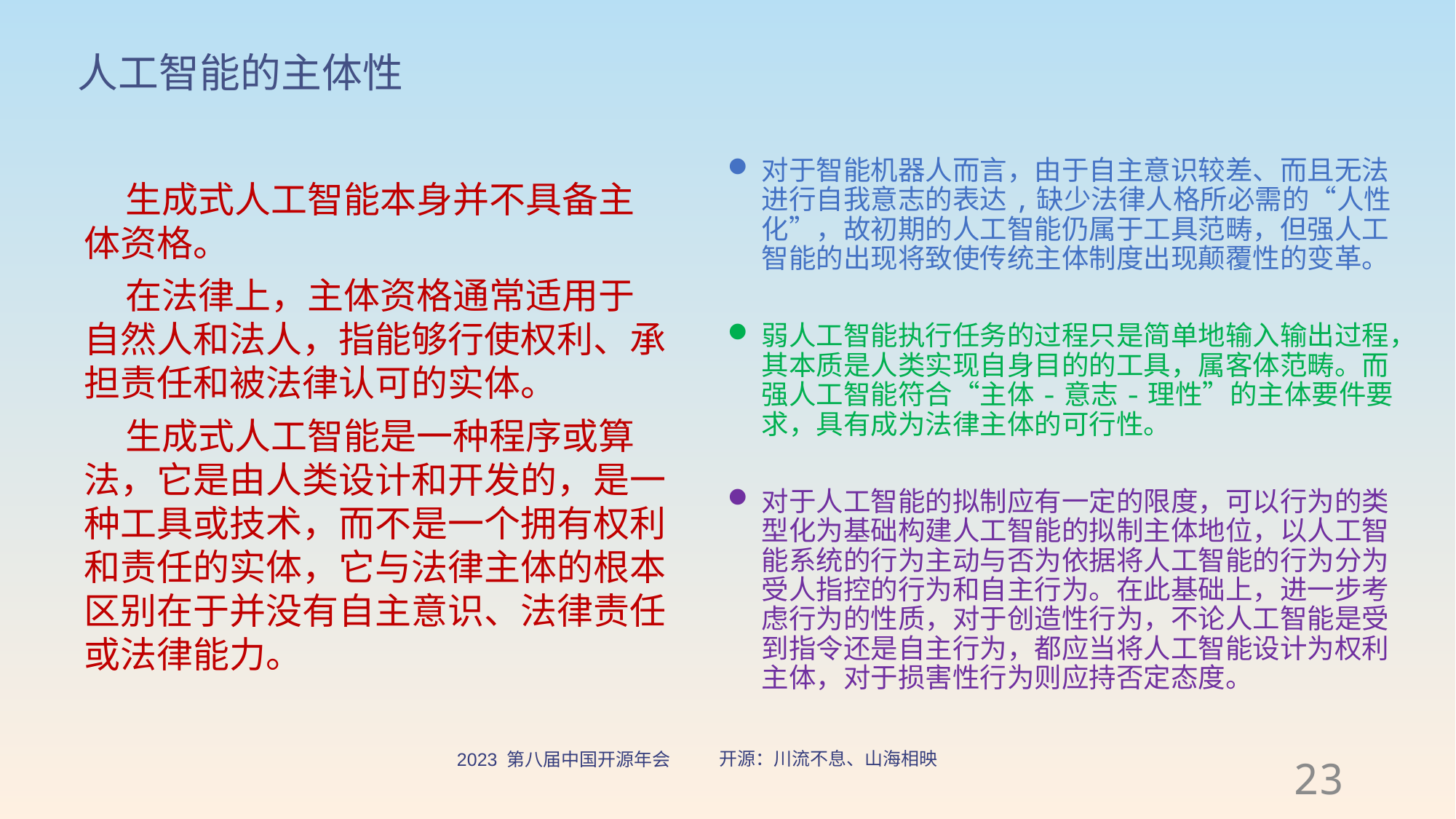

# 人工智能的主体性
对于智能机器人而言，由于自主意识较差、而且无法进行自我意志的表达,缺少法律人格所必需的“人性化”，故初期的人工智能仍属于工具范畴，但强人工智能的出现将致使传统主体制度出现颠覆性的变革。

弱人工智能执行任务的过程只是简单地输入输出过程，其本质是人类实现自身目的的工具，属客体范畴。而强人工智能符合“主体-意志-理性”的主体要件要求，具有成为法律主体的可行性。

对于人工智能的拟制应有一定的限度，可以行为的类型化为基础构建人工智能的拟制主体地位，以人工智能系统的行为主动与否为依据将人工智能的行为分为受人指控的行为和自主行为。在此基础上，进一步考虑行为的性质，对于创造性行为，不论人工智能是受到指令还是自主行为，都应当将人工智能设计为权利主体，对于损害性行为则应持否定态度。
    生成式人工智能本身并不具备主体资格。
    在法律上，主体资格通常适用于自然人和法人，指能够行使权利、承担责任和被法律认可的实体。
    生成式人工智能是一种程序或算法，它是由人类设计和开发的，是一种工具或技术，而不是一个拥有权利和责任的实体，它与法律主体的根本区别在于并没有自主意识、法律责任或法律能力。
23